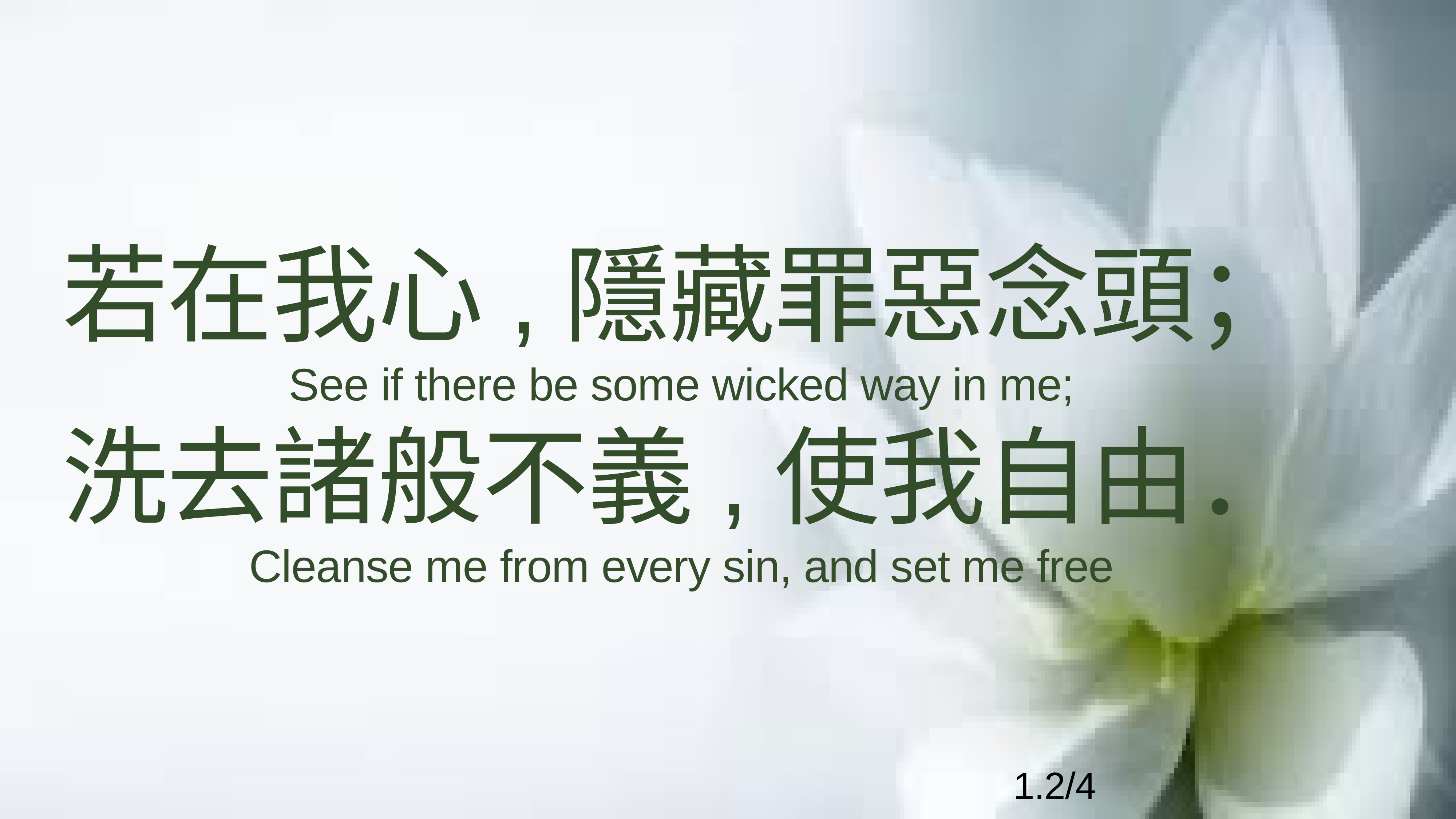

# 若在我心,隱藏罪惡念頭；
See if there be some wicked way in me;
洗去諸般不義,使我自由．
Cleanse me from every sin, and set me free
1.2/4